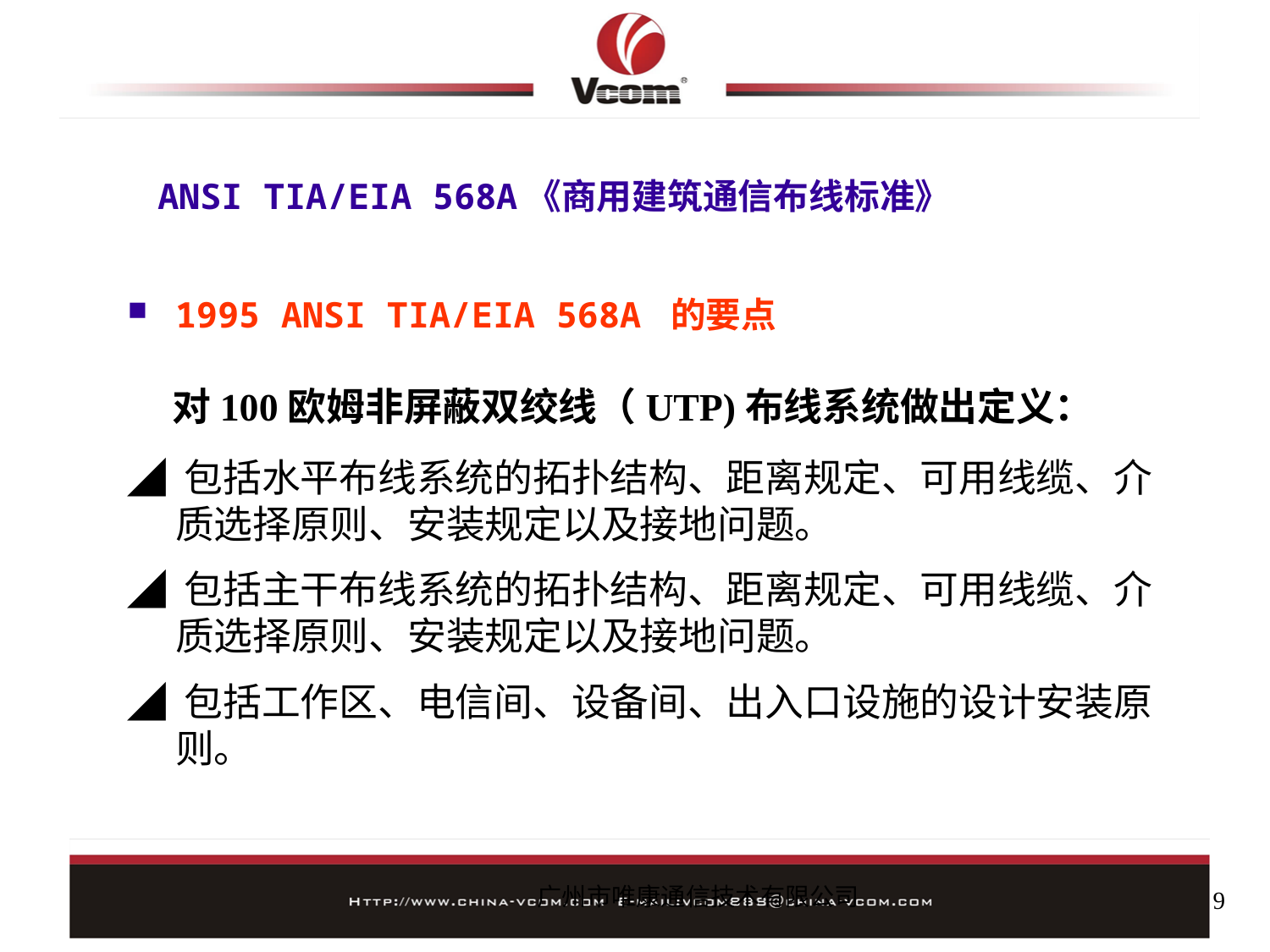

# ANSI TIA/EIA 568A《商用建筑通信布线标准》
1995 ANSI TIA/EIA 568A 的要点

◢ 包括水平布线系统的拓扑结构、距离规定、可用线缆、介质选择原则、安装规定以及接地问题。
◢ 包括主干布线系统的拓扑结构、距离规定、可用线缆、介质选择原则、安装规定以及接地问题。
◢ 包括工作区、电信间、设备间、出入口设施的设计安装原则。

对100欧姆非屏蔽双绞线（UTP)布线系统做出定义：
广州市唯康通信技术有限公司
9